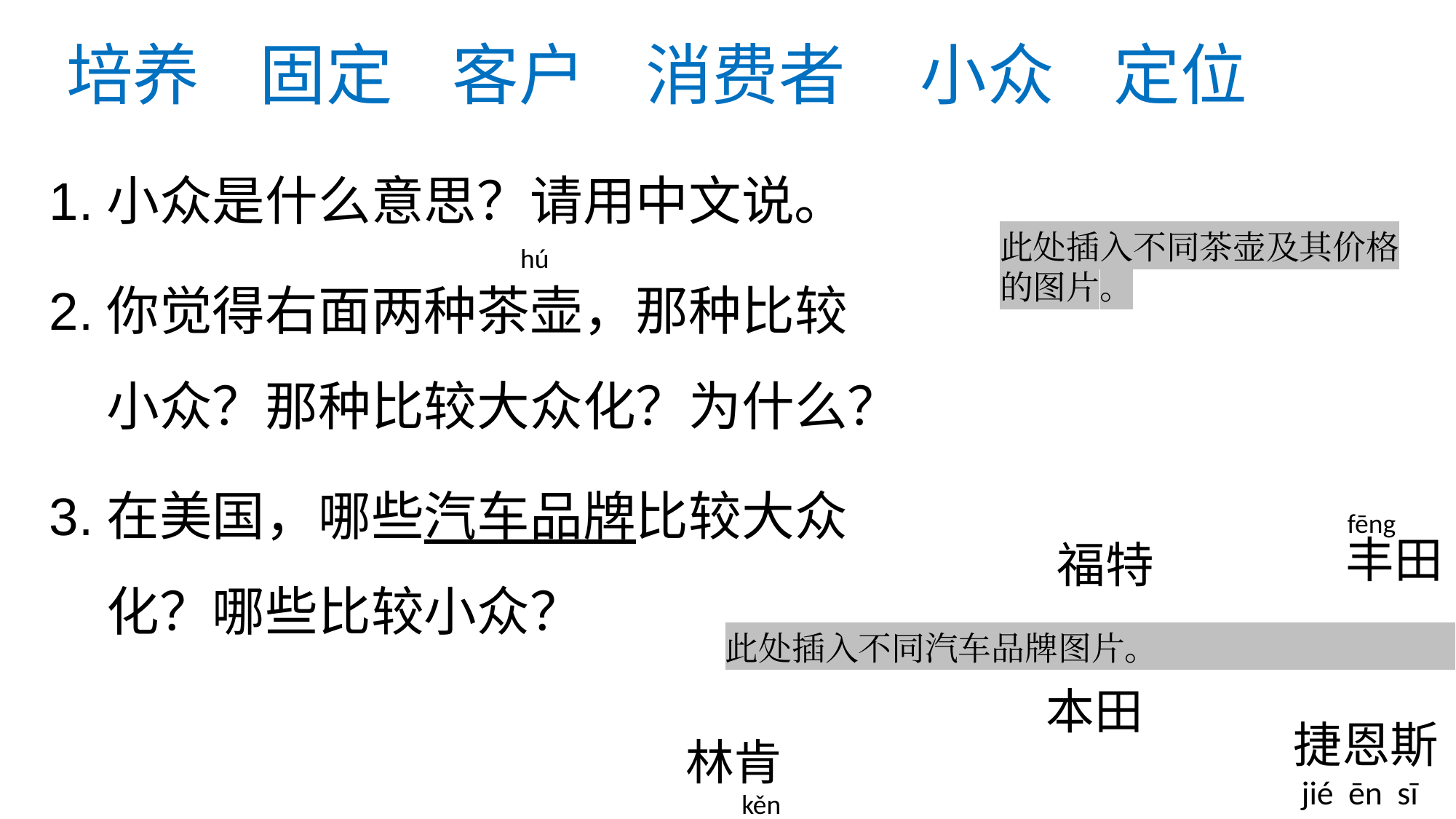

# 培养    固定    客户    消费者     小众    定位
小众是什么意思？请用中文说。
你觉得右面两种茶壶，那种比较小众？那种比较大众化？为什么？
在美国，哪些汽车品牌比较大众化？哪些比较小众？
此处插入不同茶壶及其价格的图片。
hú
fēng
丰田
福特
此处插入不同汽车品牌图片。
本田
捷恩斯
林肯
jié  ēn  sī
kěn